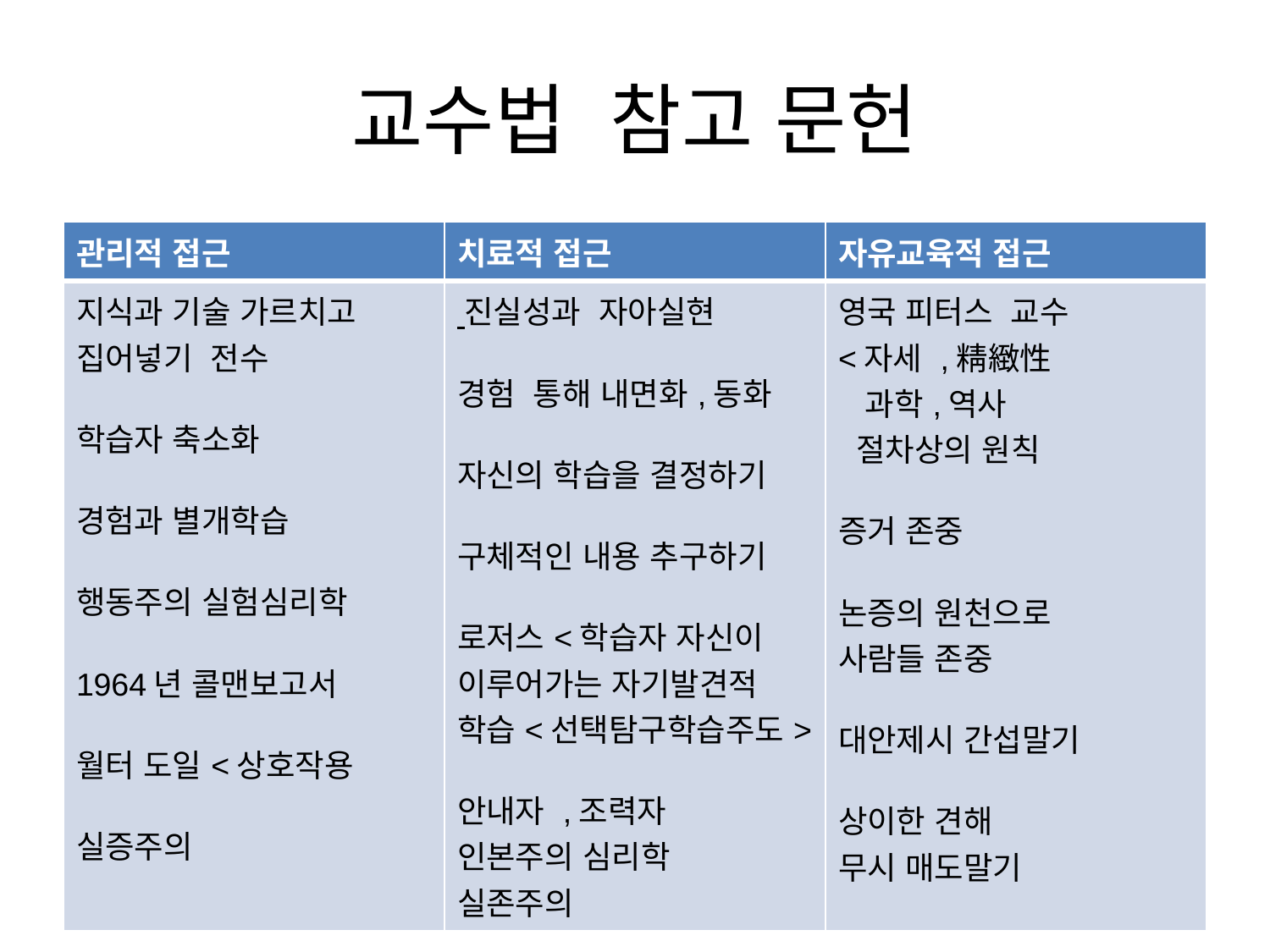

# 교수법  참고 문헌
| 관리적 접근 | 치료적 접근 | 자유교육적 접근 |
| --- | --- | --- |
| 지식과 기술 가르치고 집어넣기 전수 학습자 축소화 경험과 별개학습 행동주의 실험심리학 1964년 콜맨보고서 월터 도일<상호작용 실증주의 | 진실성과 자아실현 경험 통해 내면화,동화 자신의 학습을 결정하기 구체적인 내용 추구하기 로저스<학습자 자신이 이루어가는 자기발견적 학습<선택탐구학습주도> 안내자 ,조력자 인본주의 심리학 실존주의 | 영국 피터스 교수 <자세 ,精緻性 과학,역사 절차상의 원칙 증거 존중 논증의 원천으로 사람들 존중 대안제시 간섭말기 상이한 견해 무시 매도말기 |